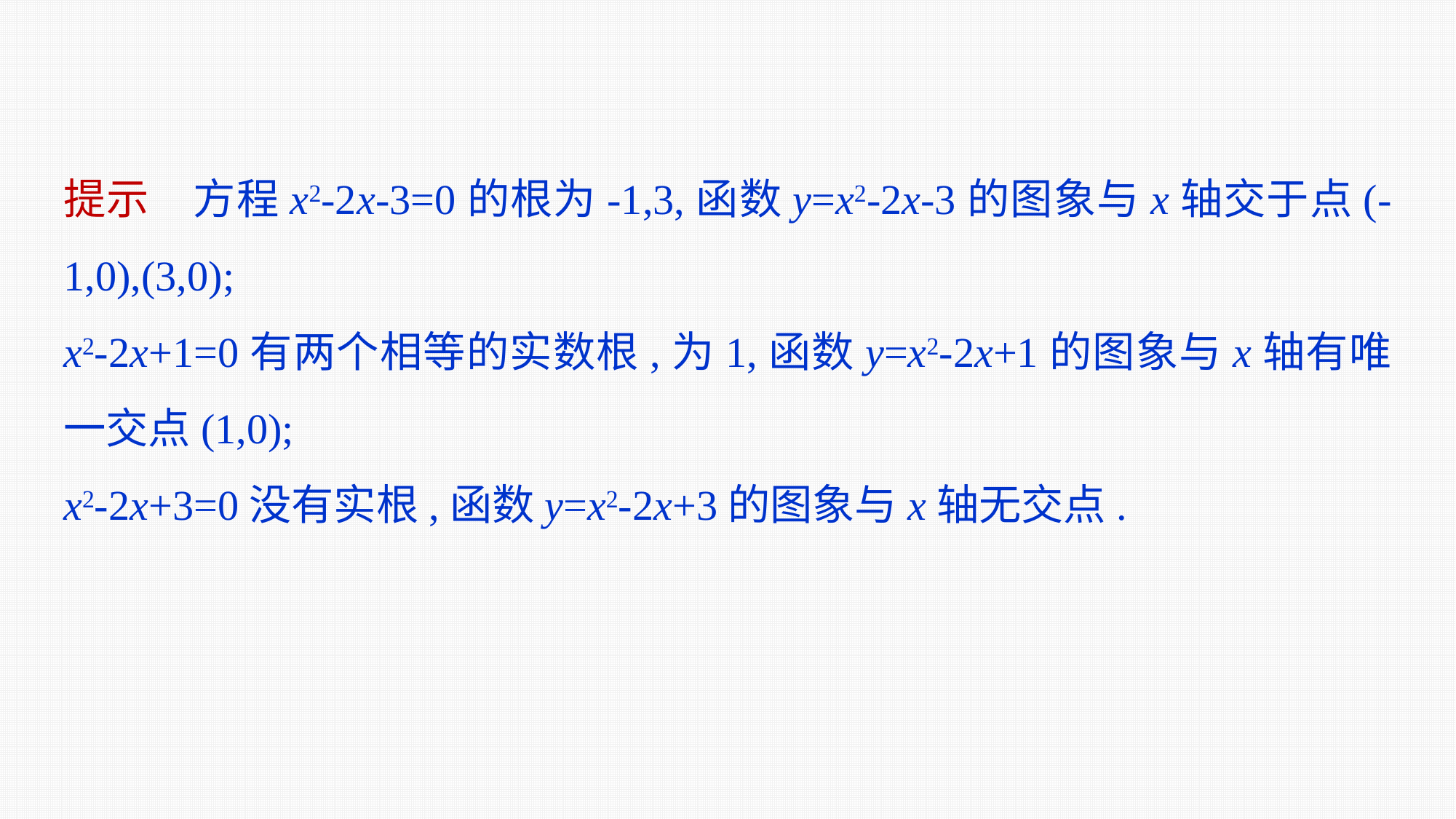

提示　方程x2-2x-3=0的根为-1,3,函数y=x2-2x-3的图象与x轴交于点(-1,0),(3,0);
x2-2x+1=0有两个相等的实数根,为1,函数y=x2-2x+1的图象与x轴有唯一交点(1,0);
x2-2x+3=0没有实根,函数y=x2-2x+3的图象与x轴无交点.